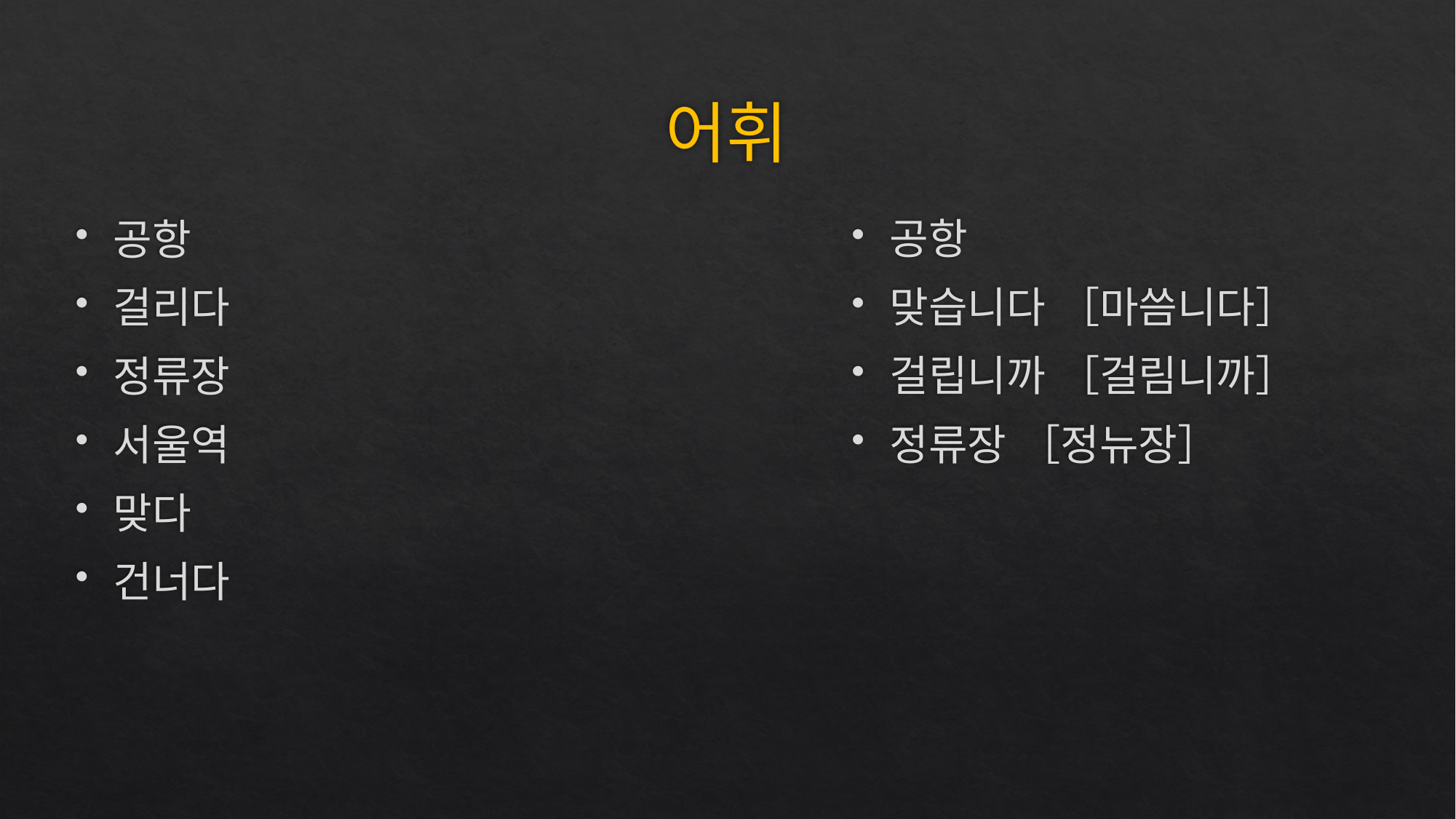

# 어휘
공항
맞습니다 ［마씀니다］
걸립니까 ［걸림니까］
정류장 ［정뉴장］

공항
걸리다
정류장
서울역
맞다
건너다